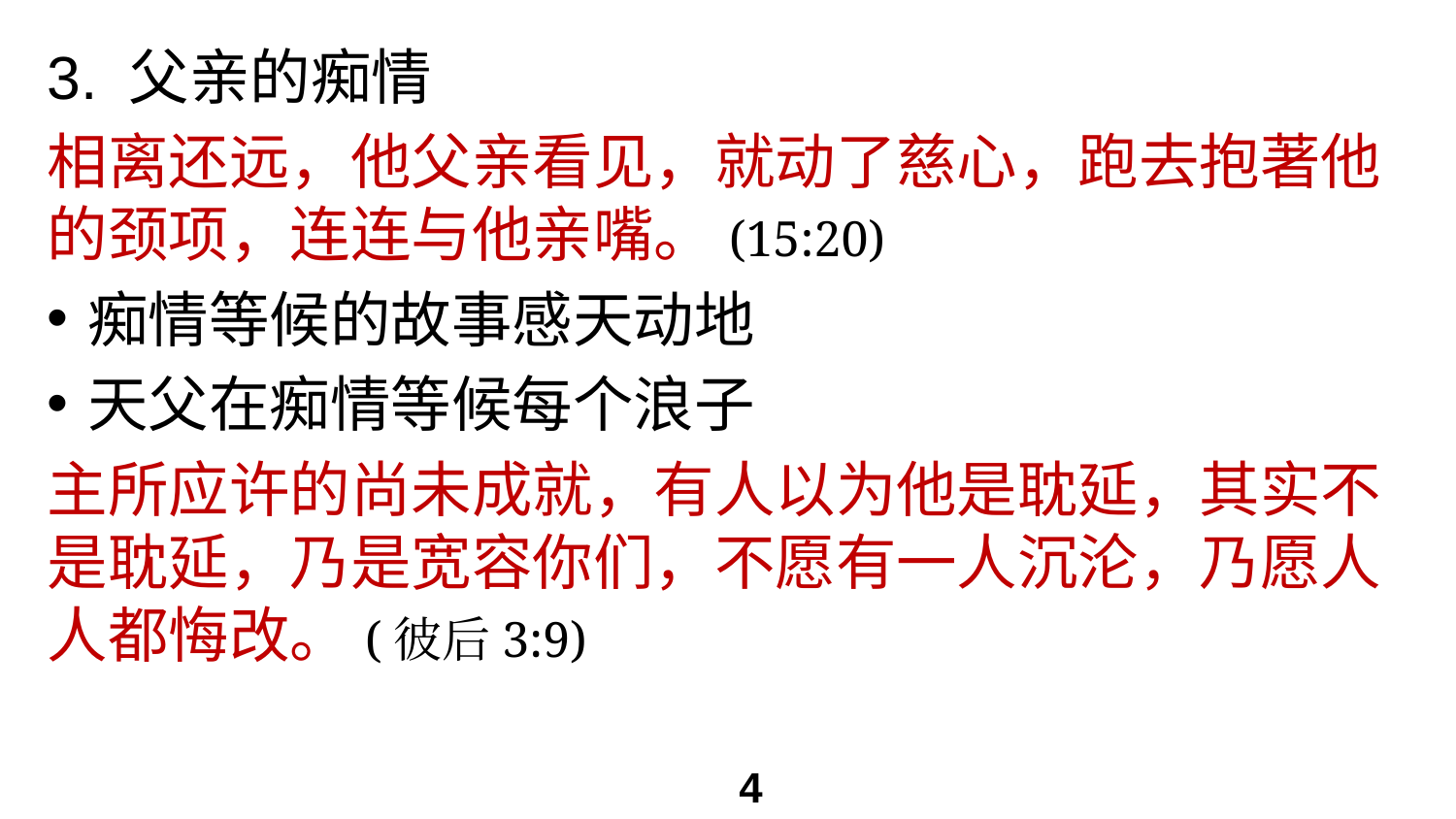

# 3. 父亲的痴情
相离还远，他父亲看见，就动了慈心，跑去抱著他的颈项，连连与他亲嘴。(15:20)
痴情等候的故事感天动地
天父在痴情等候每个浪子
主所应许的尚未成就，有人以为他是耽延，其实不是耽延，乃是宽容你们，不愿有一人沉沦，乃愿人人都悔改。(彼后3:9)
4